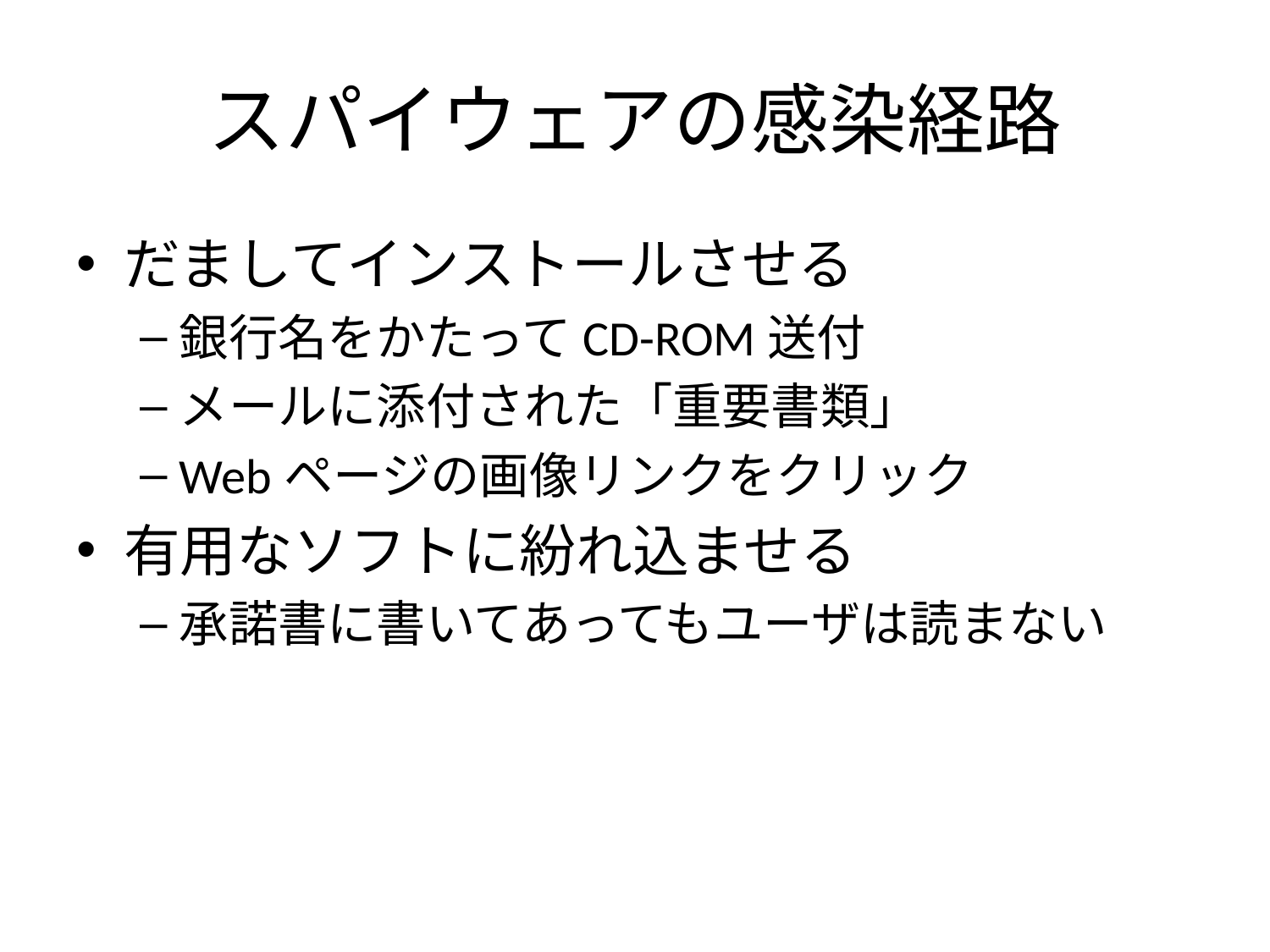

# スパイウェアの感染経路
だましてインストールさせる
銀行名をかたってCD-ROM送付
メールに添付された「重要書類」
Webページの画像リンクをクリック
有用なソフトに紛れ込ませる
承諾書に書いてあってもユーザは読まない